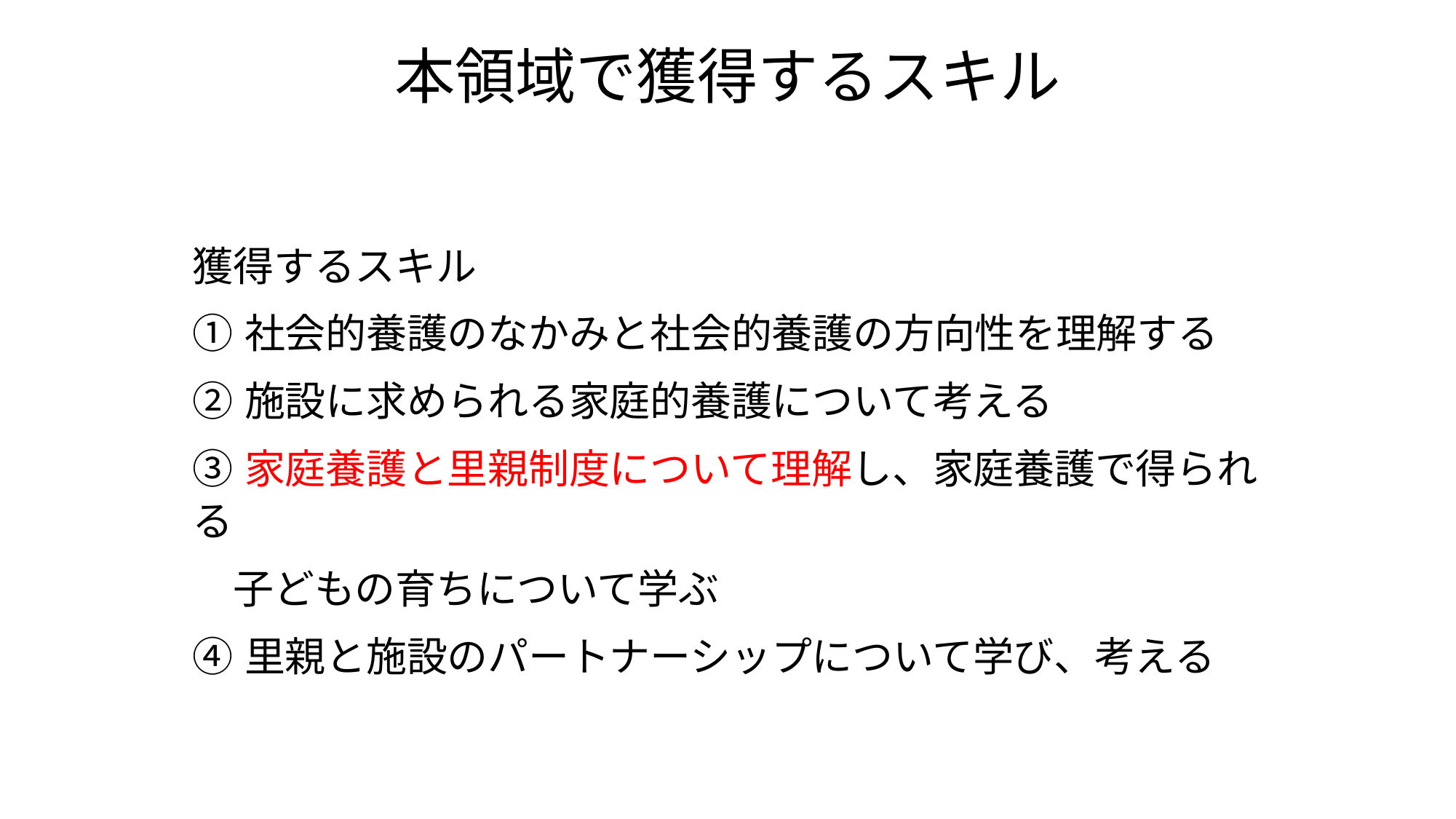

# 本領域で獲得するスキル
獲得するスキル
①社会的養護のなかみと社会的養護の方向性を理解する
②施設に求められる家庭的養護について考える
③家庭養護と里親制度について理解し、家庭養護で得られる
　子どもの育ちについて学ぶ
④里親と施設のパートナーシップについて学び、考える